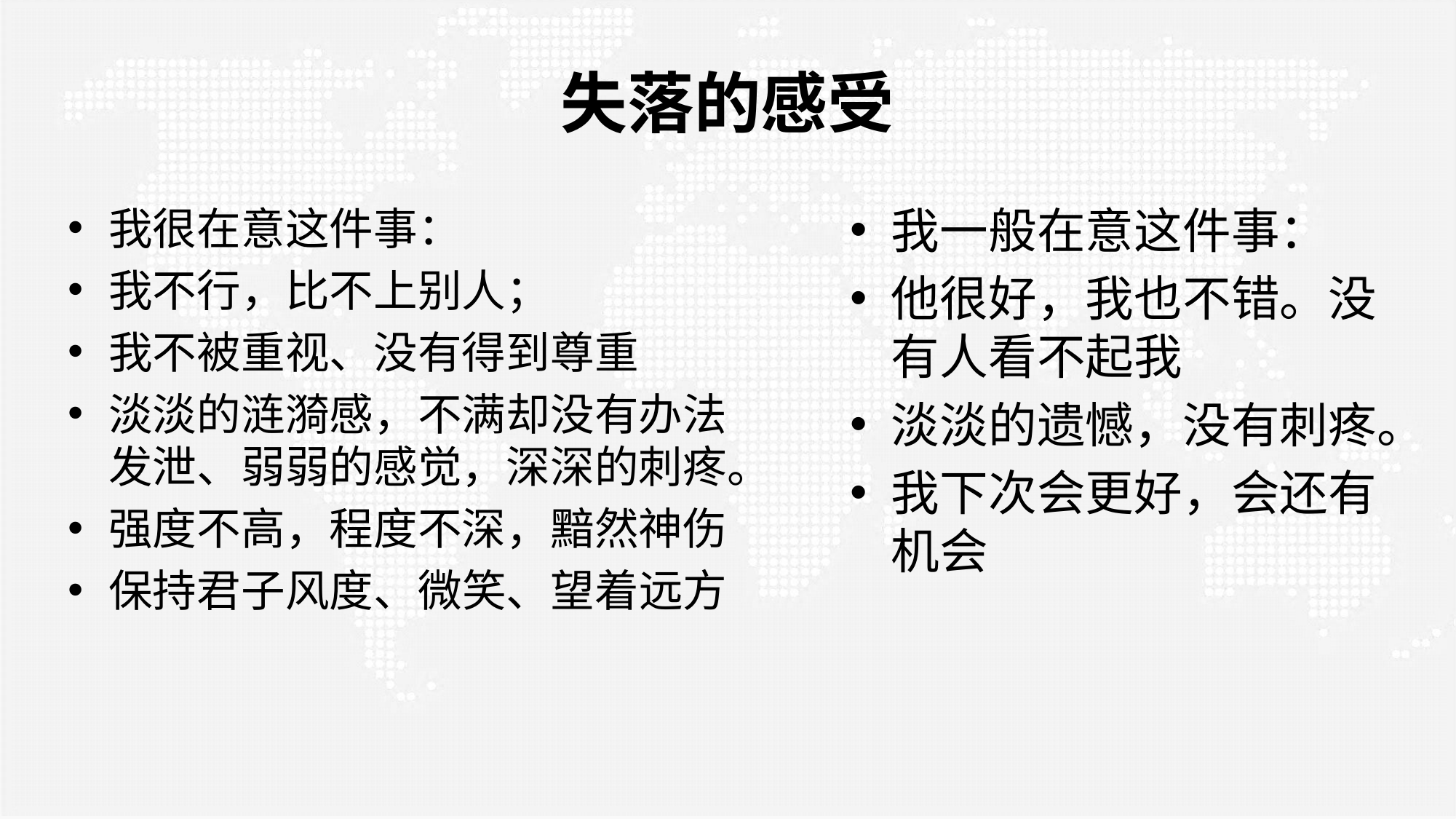

# 失落的感受
我一般在意这件事：
他很好，我也不错。没有人看不起我
淡淡的遗憾，没有刺疼。
我下次会更好，会还有机会

我很在意这件事：
我不行，比不上别人；
我不被重视、没有得到尊重
淡淡的涟漪感，不满却没有办法发泄、弱弱的感觉，深深的刺疼。
强度不高，程度不深，黯然神伤
保持君子风度、微笑、望着远方